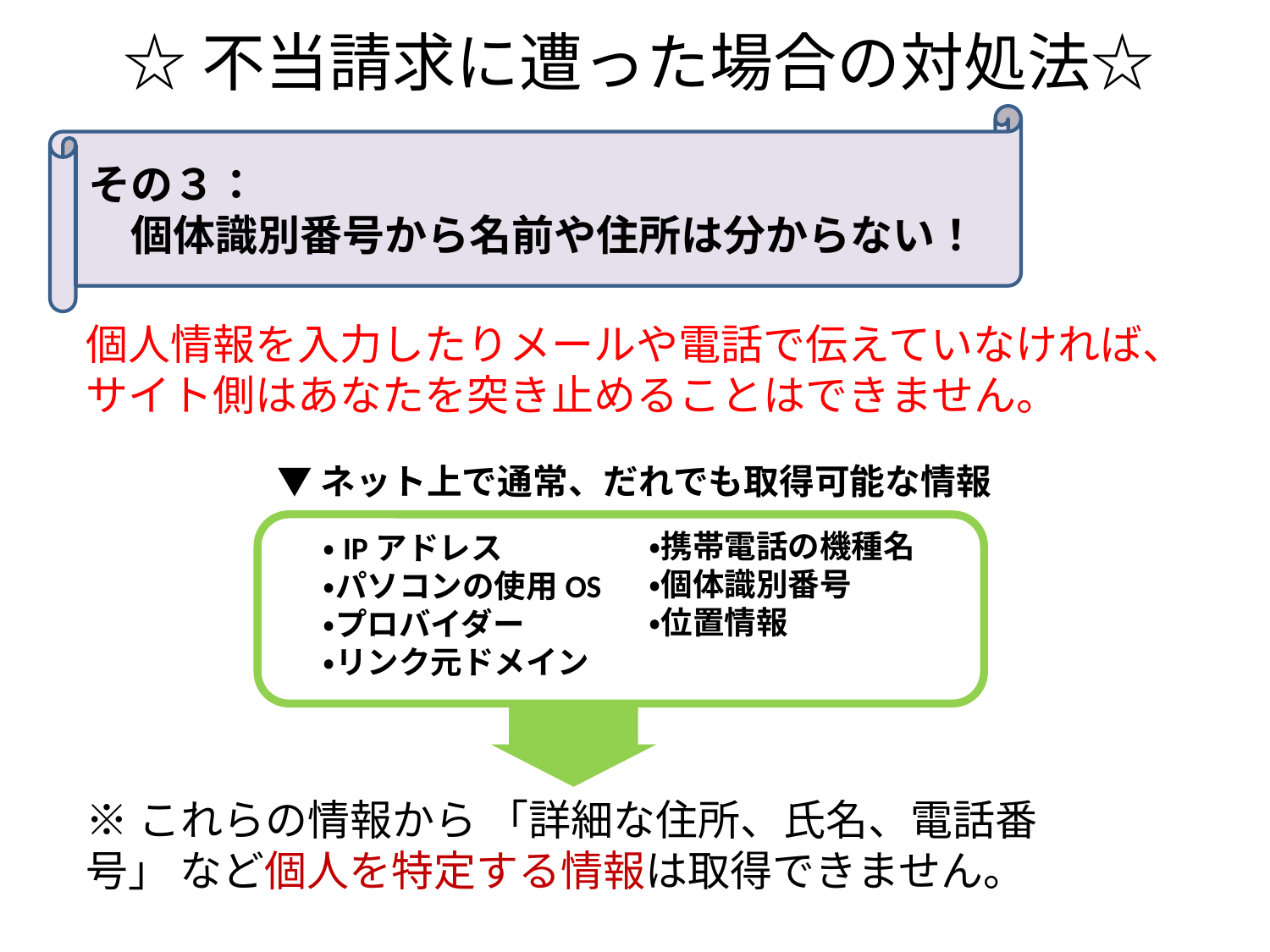

☆不当請求に遭った場合の対処法☆
その３：
　個体識別番号から名前や住所は分からない！
個人情報を入力したりメールや電話で伝えていなければ、サイト側はあなたを突き止めることはできません。
▼ネット上で通常、だれでも取得可能な情報
・IPアドレス
・パソコンの使用OS
・プロバイダー
・リンク元ドメイン
・携帯電話の機種名
・個体識別番号
・位置情報

※これらの情報から 「詳細な住所、氏名、電話番号」 など個人を特定する情報は取得できません。